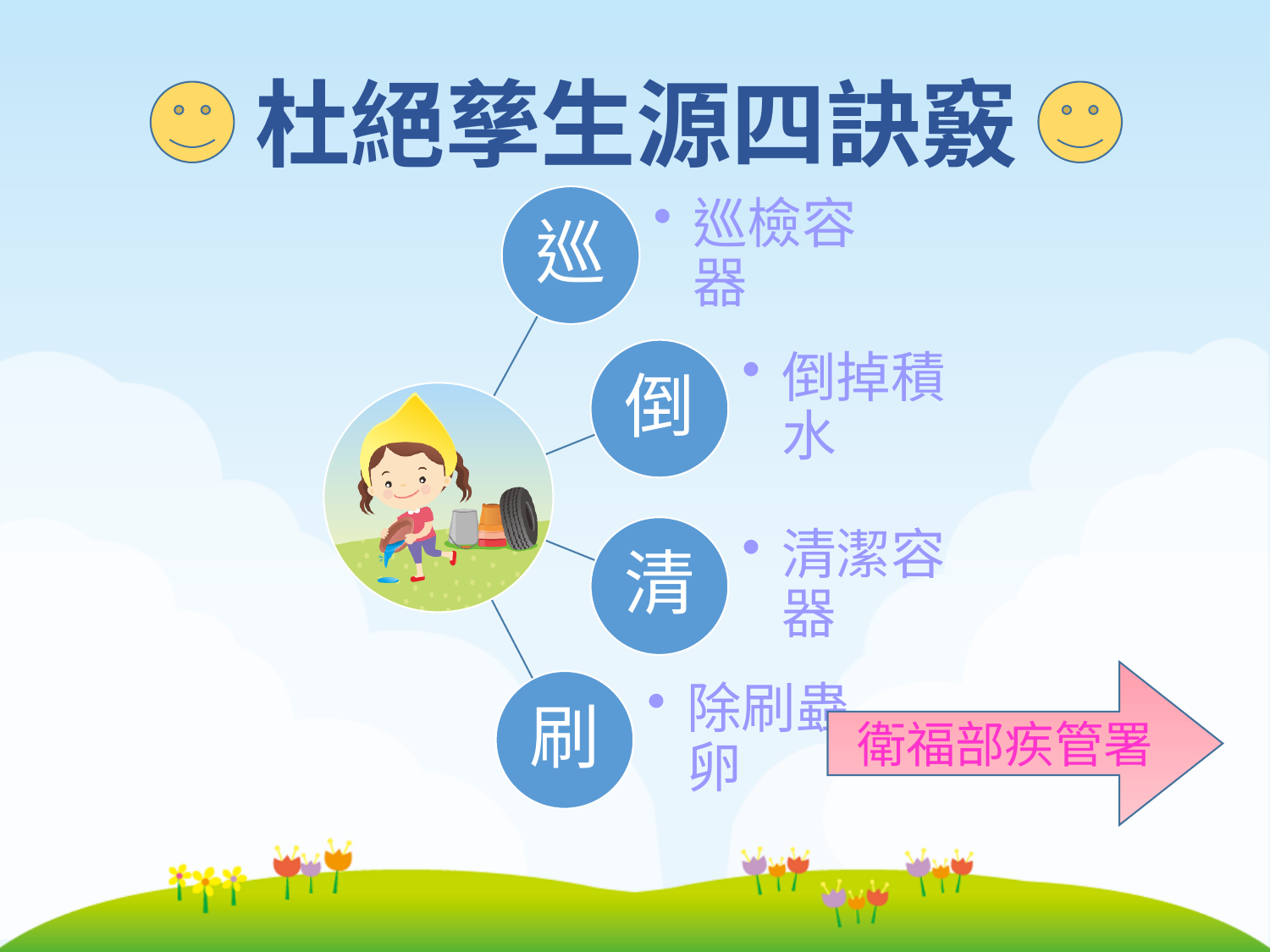

杜絕孳生源四訣竅

巡
巡檢容器
倒
倒掉積水
清
清潔容器
刷
除刷蟲卵
衛福部疾管署